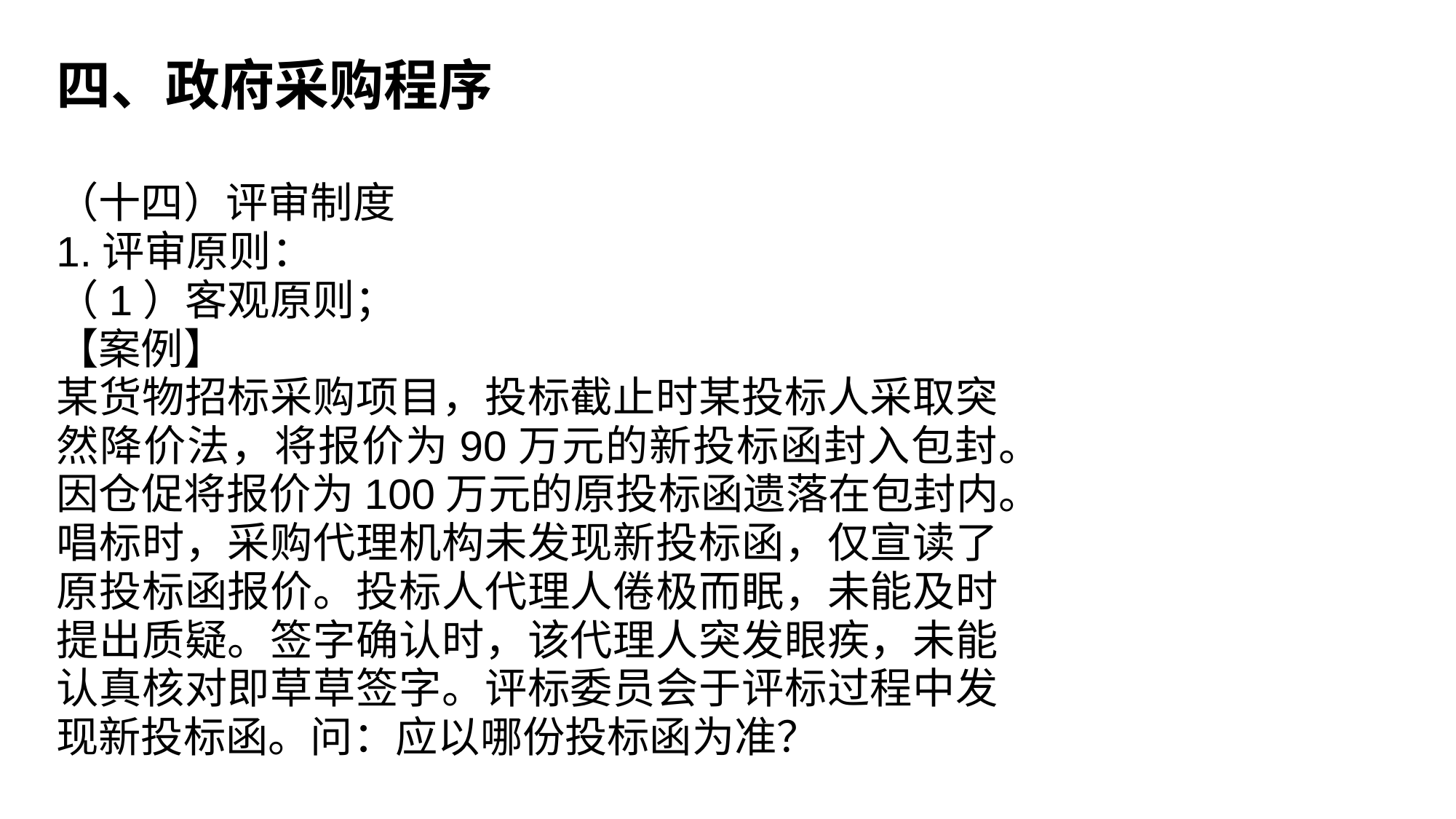

四、政府采购程序
（十四）评审制度
1.评审原则：
（1）客观原则；
【案例】
某货物招标采购项目，投标截止时某投标人采取突然降价法，将报价为90万元的新投标函封入包封。因仓促将报价为100万元的原投标函遗落在包封内。唱标时，采购代理机构未发现新投标函，仅宣读了原投标函报价。投标人代理人倦极而眠，未能及时提出质疑。签字确认时，该代理人突发眼疾，未能认真核对即草草签字。评标委员会于评标过程中发现新投标函。问：应以哪份投标函为准？